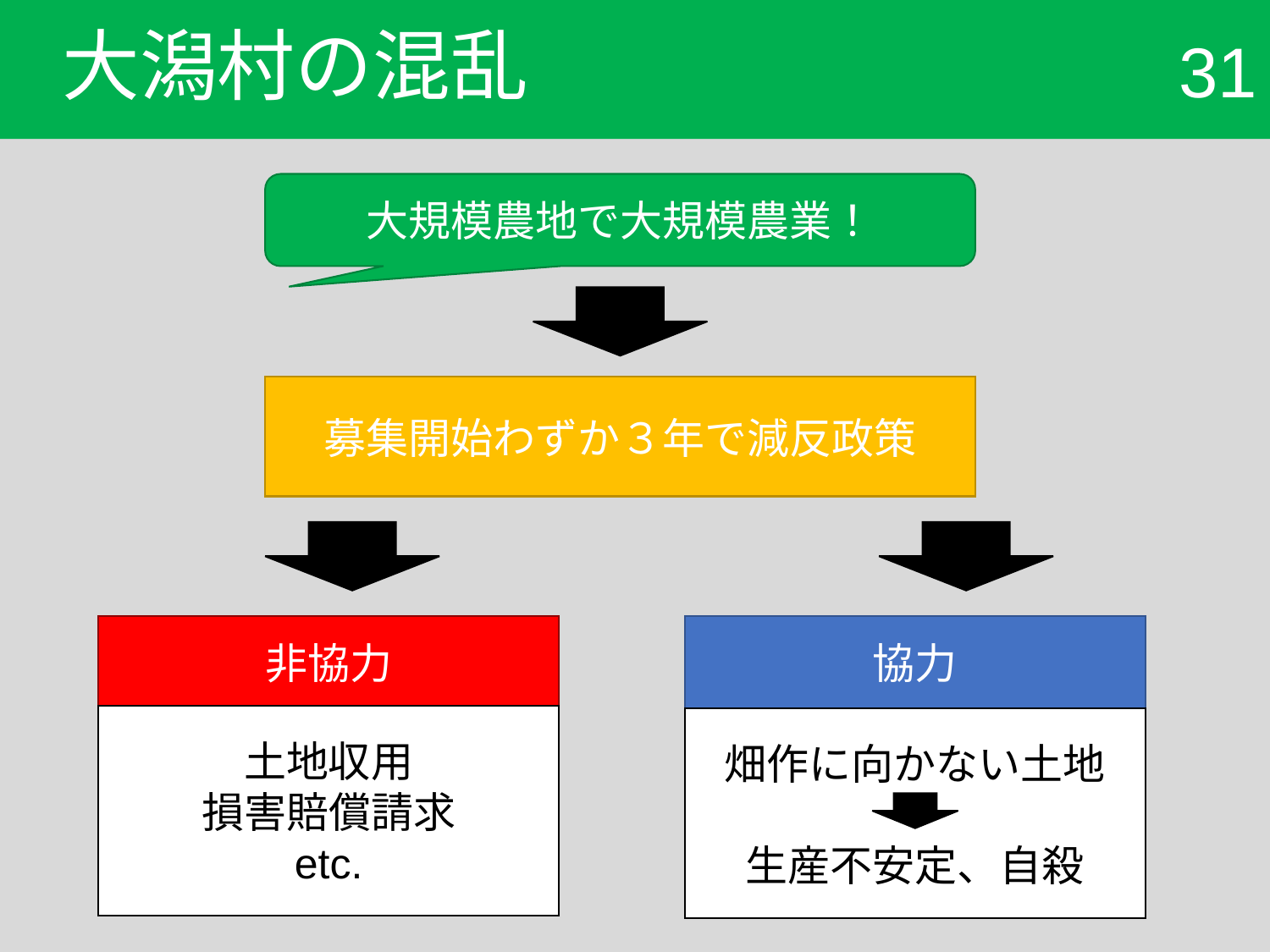

# 大潟村の混乱
31
大規模農地で大規模農業！

募集開始わずか３年で減反政策

非協力
協力
土地収用
損害賠償請求
etc.
畑作に向かない土地

生産不安定、自殺